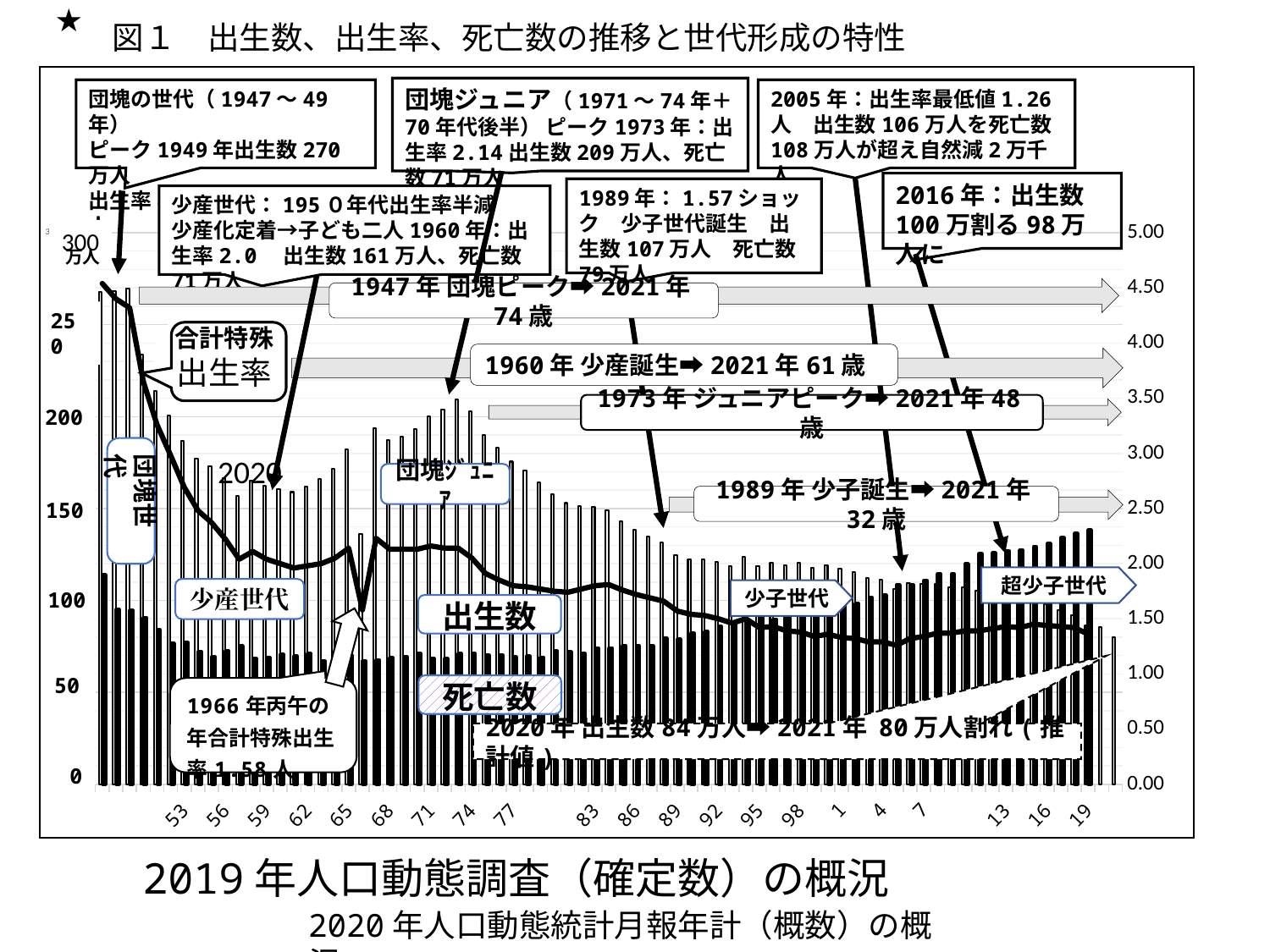

★
図１　出生数、出生率、死亡数の推移と世代形成の特性

団塊ジュニア（1971～74年＋70年代後半） ピーク1973年：出生率2.14出生数209万人、死亡数71万人
団塊の世代（1947～49年）
ピーク1949年出生数270万人
出生率4.3人　死亡数95万人

2005年：出生率最低値1.26人　出生数106万人を死亡数108万人が超え自然減2万千人

### Chart

| Category | 出 生 数 | 死亡数 | 合計特殊出生率 |
|---|---|---|---|
| 1947 | 2678792.0 | 1138238.0 | 4.54 |
| 48 | 2681624.0 | 950610.0 | 4.4 |
| 49 | 2696638.0 | 945444.0 | 4.32 |
| 1950 | 2337507.0 | 904876.0 | 3.65 |
| 51 | 2137689.0 | 838998.0 | 3.26 |
| 52 | 2005162.0 | 765068.0 | 2.98 |
| 53 | 1868040.0 | 772547.0 | 2.69 |
| 54 | 1769580.0 | 721491.0 | 2.48 |
| 55 | 1730692.0 | 693523.0 | 2.37 |
| 56 | 1665278.0 | 724460.0 | 2.22 |
| 57 | 1566713.0 | 752445.0 | 2.04 |
| 58 | 1653469.0 | 684189.0 | 2.11 |
| 59 | 1626088.0 | 689959.0 | 2.04 |
| 1960 | 1606041.0 | 706599.0 | 2.0 |
| 61 | 1589372.0 | 695644.0 | 1.96 |
| 62 | 1618616.0 | 710265.0 | 1.98 |
| 63 | 1659521.0 | 670770.0 | 2.0 |
| 64 | 1716761.0 | 673067.0 | 2.05 |
| 65 | 1823697.0 | 700438.0 | 2.14 |
| 66 | 1360974.0 | 670342.0 | 1.58 |
| 67 | 1935647.0 | 675006.0 | 2.23 |
| 68 | 1871839.0 | 686555.0 | 2.13 |
| 69 | 1889815.0 | 693787.0 | 2.13 |
| 1970 | 1934239.0 | 712962.0 | 2.13 |
| 71 | 2000973.0 | 684521.0 | 2.16 |
| 72 | 2038682.0 | 683751.0 | 2.14 |
| 73 | 2091983.0 | 709416.0 | 2.14 |
| 74 | 2029989.0 | 710510.0 | 2.05 |
| 75 | 1901440.0 | 702275.0 | 1.91 |
| 76 | 1832617.0 | 703270.0 | 1.85 |
| 77 | 1755100.0 | 690074.0 | 1.8 |
| 78 | 1708643.0 | 695821.0 | 1.79 |
| 79 | 1642580.0 | 689664.0 | 1.77 |
| 1980 | 1576889.0 | 722801.0 | 1.75 |
| 81 | 1529455.0 | 720262.0 | 1.74 |
| 82 | 1515392.0 | 711883.0 | 1.77 |
| 83 | 1508687.0 | 740038.0 | 1.8 |
| 84 | 1489780.0 | 740247.0 | 1.81 |
| 85 | 1431577.0 | 752283.0 | 1.76 |
| 86 | 1382946.0 | 750620.0 | 1.72 |
| 87 | 1346658.0 | 751172.0 | 1.69 |
| 88 | 1314006.0 | 793014.0 | 1.66 |
| 89 | 1246802.0 | 788594.0 | 1.57 |
| 1990 | 1221585.0 | 820305.0 | 1.54 |
| 91 | 1223245.0 | 829797.0 | 1.53 |
| 92 | 1208989.0 | 856643.0 | 1.5 |
| 93 | 1188282.0 | 878532.0 | 1.46 |
| 94 | 1238328.0 | 875933.0 | 1.5 |
| 95 | 1187064.0 | 922139.0 | 1.42 |
| 96 | 1206555.0 | 896211.0 | 1.43 |
| 97 | 1191665.0 | 913402.0 | 1.39 |
| 98 | 1203147.0 | 936484.0 | 1.38 |
| 99 | 1177669.0 | 982031.0 | 1.34 |
| 2000 | 1190547.0 | 961653.0 | 1.36 |
| 1 | 1170662.0 | 970331.0 | 1.33 |
| 2 | 1153855.0 | 982379.0 | 1.32 |
| 3 | 1123610.0 | 1014951.0 | 1.29 |
| 4 | 1110721.0 | 1028602.0 | 1.29 |
| 5 | 1062530.0 | 1083796.0 | 1.26 |
| 6 | 1092674.0 | 1084451.0 | 1.32 |
| 7 | 1089818.0 | 1108334.0 | 1.34 |
| 8 | 1091156.0 | 1142407.0 | 1.37 |
| 9 | 1070036.0 | 1141865.0 | 1.37 |
| 2010 | 1071305.0 | 1197014.0 | 1.39 |
| 11 | 1050807.0 | 1253068.0 | 1.39 |
| 12 | 1037232.0 | 1256359.0 | 1.41 |
| 13 | 1029817.0 | 1268438.0 | 1.43 |
| 14 | 1003609.0 | 1273025.0 | 1.42 |
| 15 | 1005721.0 | 1290510.0 | 1.45 |
| 16 | 977242.0 | 1308158.0 | 1.44 |
| 17 | 946146.0 | 1340567.0 | 1.43 |
| 18 | 918400.0 | 1362470.0 | 1.42 |
| 19 | 865239.0 | 1381093.0 | 1.36 |
| 20 | 853214.0 | None | None |
| 21 | 799000.0 | None | None |
300万

250万

200万

150万

100万

  50万

      0
2016年：出生数100万割る98万人に
1989年：1.57ショック　少子世代誕生　出生数107万人　死亡数79万人

少産世代：195０年代出生率半減
少産化定着→子ども二人1960年：出生率2.0　出生数161万人、死亡数71万人

300
 万人

1947年 団塊ピーク➡2021年74歳
250
合計特殊出生率

1960年 少産誕生➡2021年61歳

1973年 ジュニアピーク➡2021年48歳
200

団塊ｼﾞｭﾆｱ
団塊世代
2020
1989年 少子誕生➡2021年32歳

150
少産世代
超少子世代
少子世代
100
50
2020年 出生数84万人➡2021年 80万人割れ(推計値)
0
2019年人口動態調査（確定数）の概況
2020年人口動態統計月報年計（概数）の概況